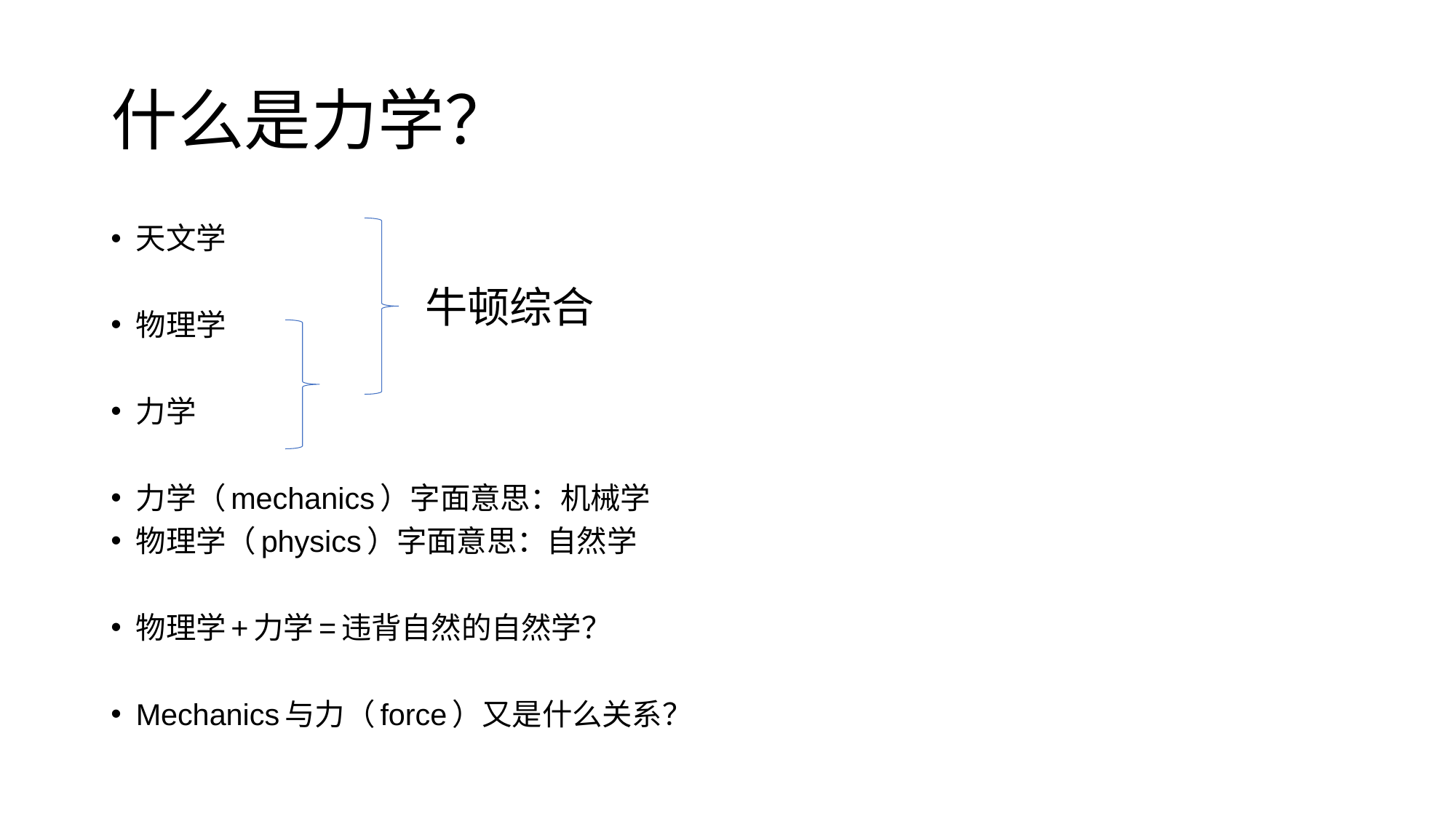

# 什么是力学？
天文学

物理学

力学

力学（mechanics）字面意思：机械学
物理学（physics）字面意思：自然学

物理学+力学=违背自然的自然学？

Mechanics与力（force）又是什么关系？

牛顿综合